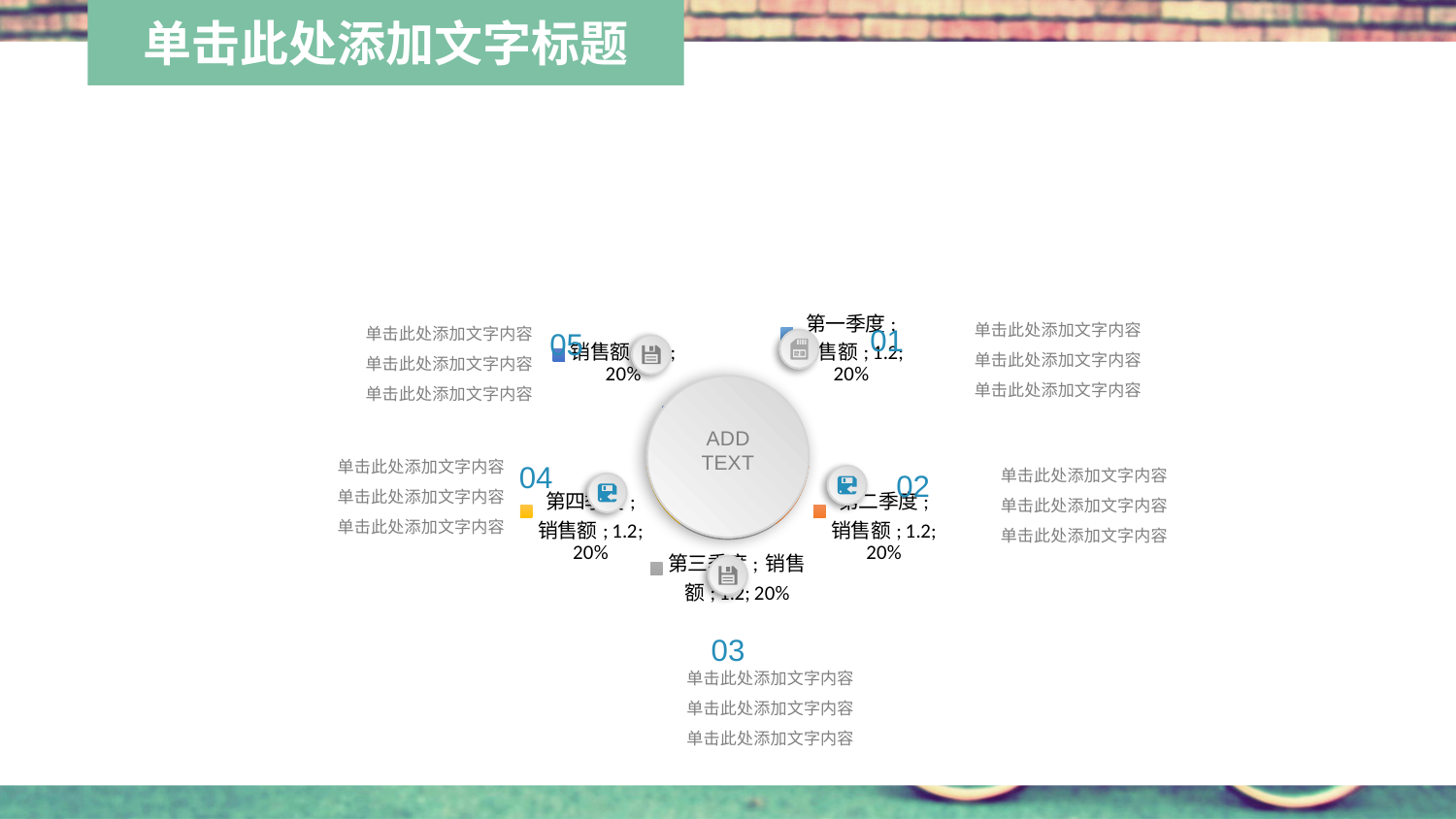

### Chart

| Category | 销售额 |
|---|---|
| 第一季度 | 1.2 |
| 第二季度 | 1.2 |
| 第三季度 | 1.2 |
| 第四季度 | 1.2 |
单击此处添加文字内容
单击此处添加文字内容
单击此处添加文字内容
01
单击此处添加文字内容
单击此处添加文字内容
单击此处添加文字内容
05

ADD
TEXT
单击此处添加文字内容
单击此处添加文字内容
单击此处添加文字内容
04
单击此处添加文字内容
单击此处添加文字内容
单击此处添加文字内容
02

03
单击此处添加文字内容
单击此处添加文字内容
单击此处添加文字内容